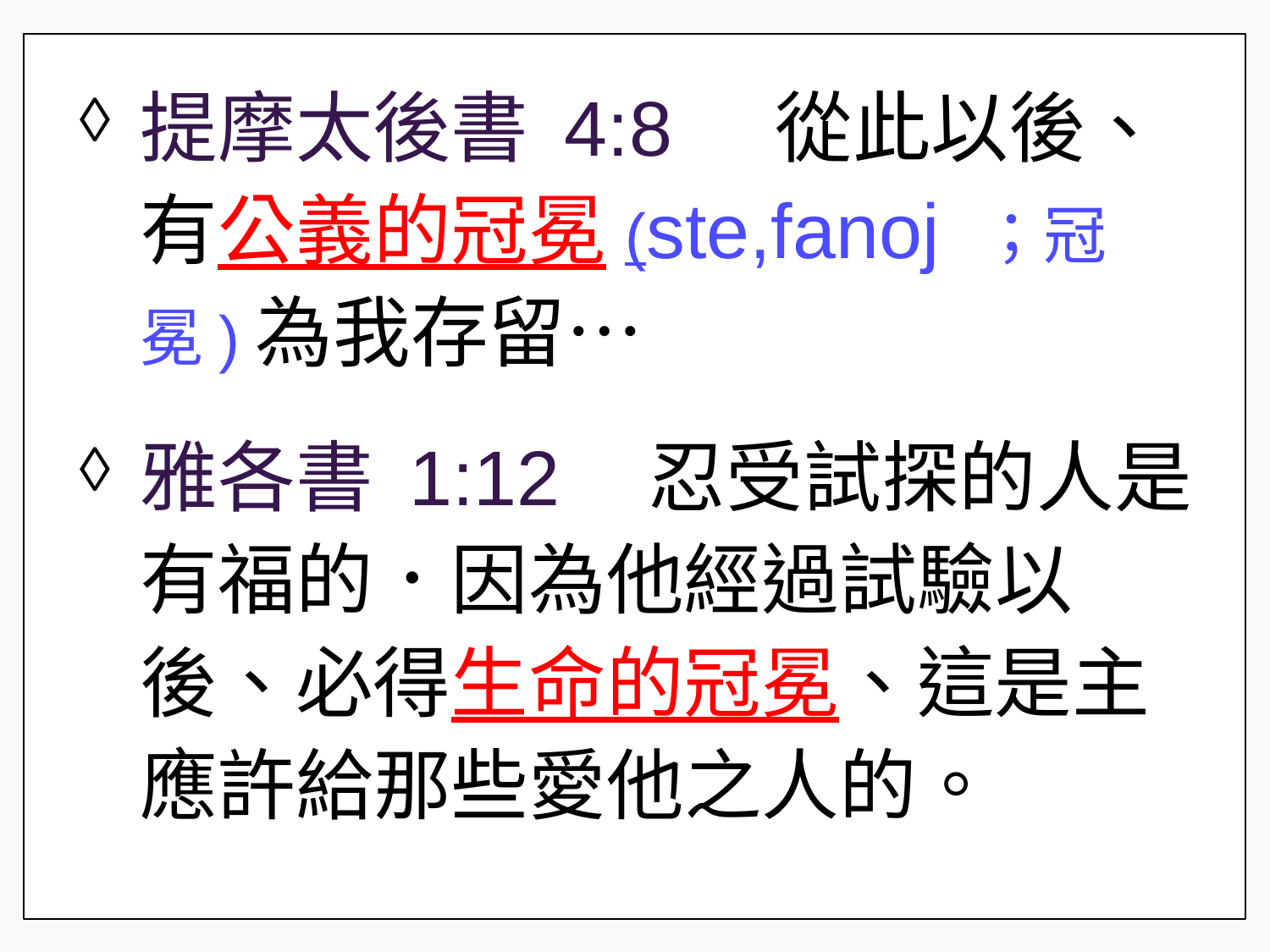

提摩太後書 4:8	從此以後、有公義的冠冕(ste,fanoj ；冠冕)為我存留…
雅各書 1:12 	忍受試探的人是有福的．因為他經過試驗以後、必得生命的冠冕、這是主應許給那些愛他之人的。